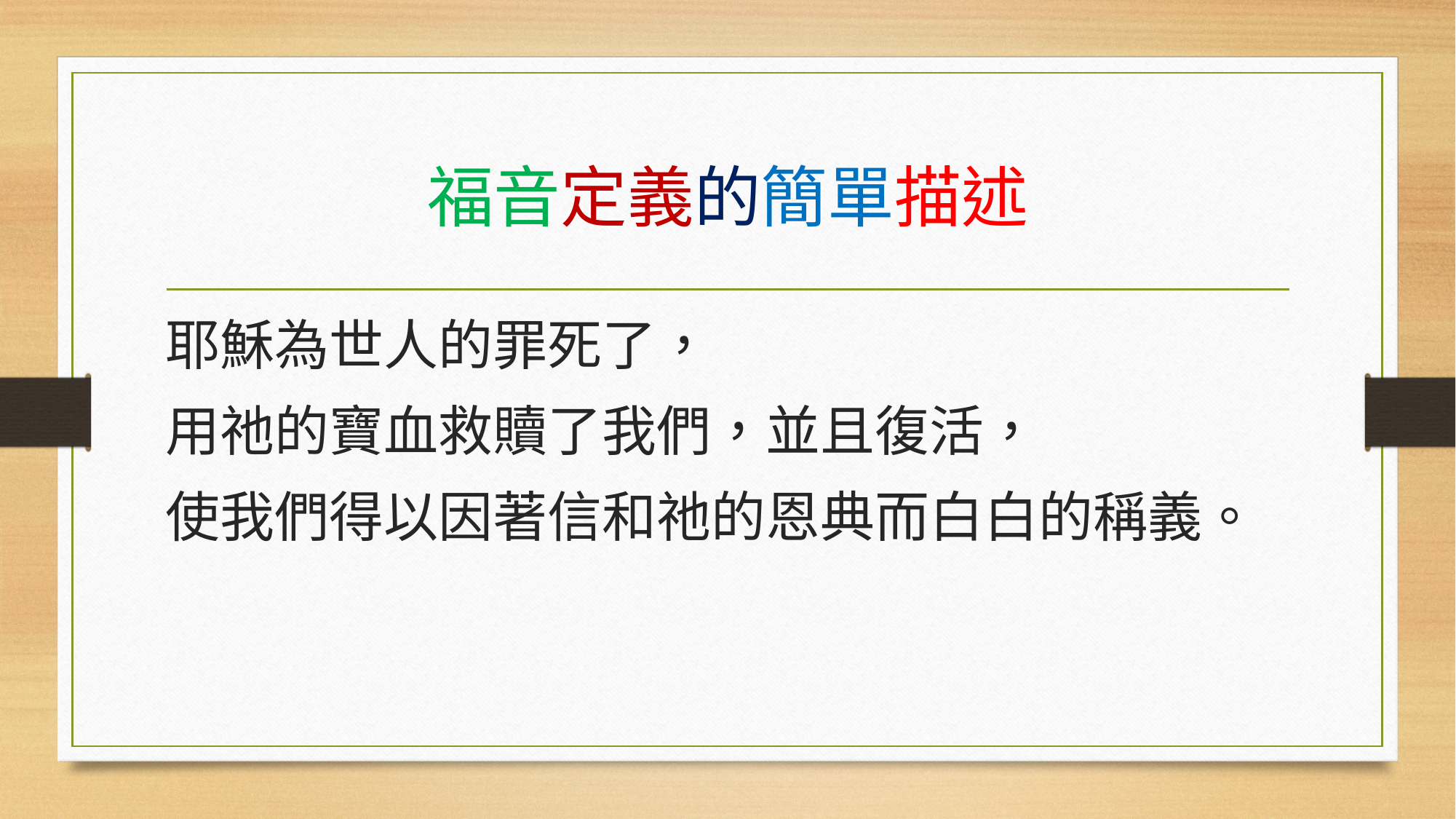

# 福音定義的簡單描述
耶穌為世人的罪死了，
用祂的寶血救贖了我們，並且復活，
使我們得以因著信和祂的恩典而白白的稱義。